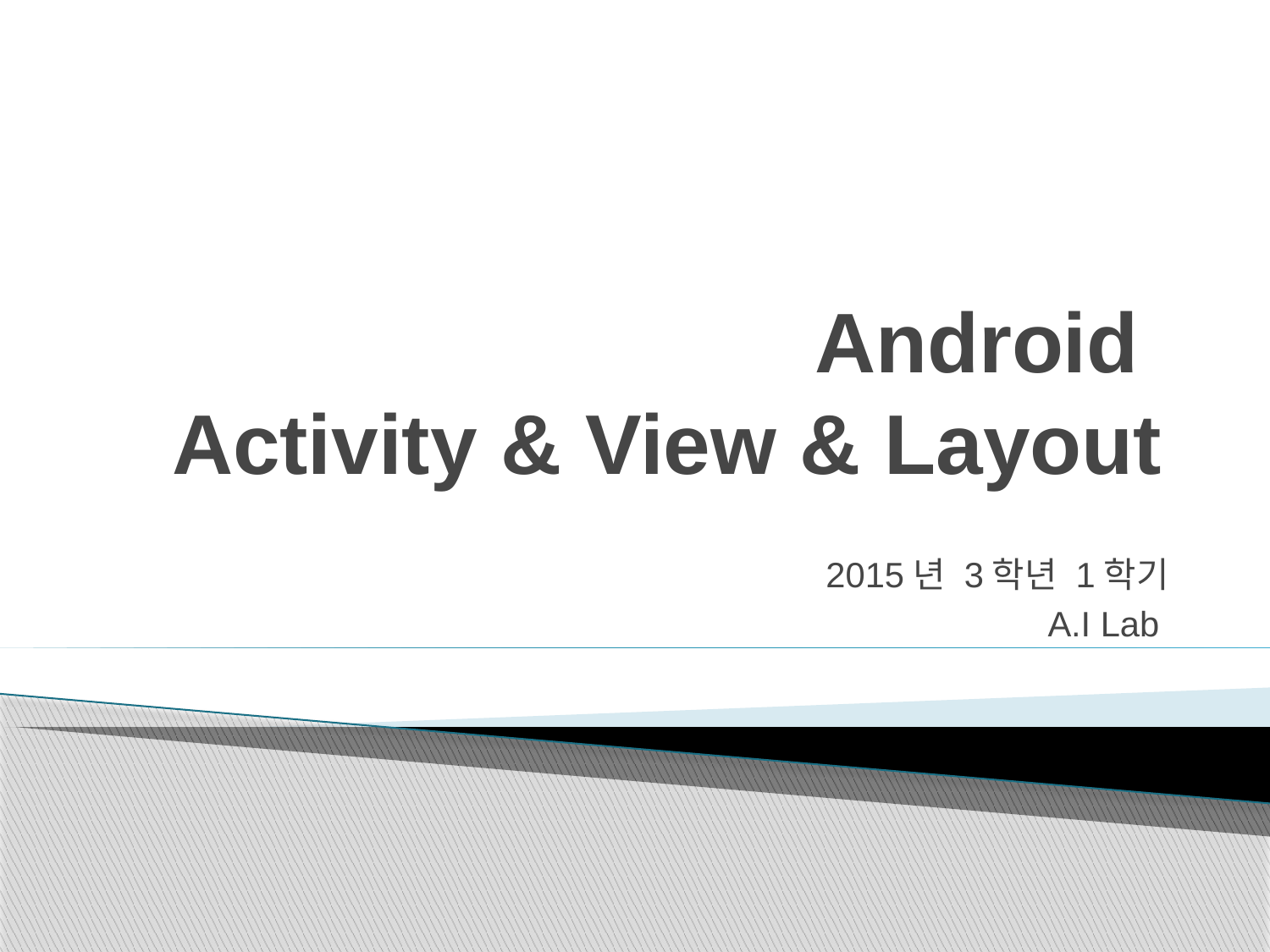

# Android Activity & View & Layout
2015년 3학년 1학기
A.I Lab